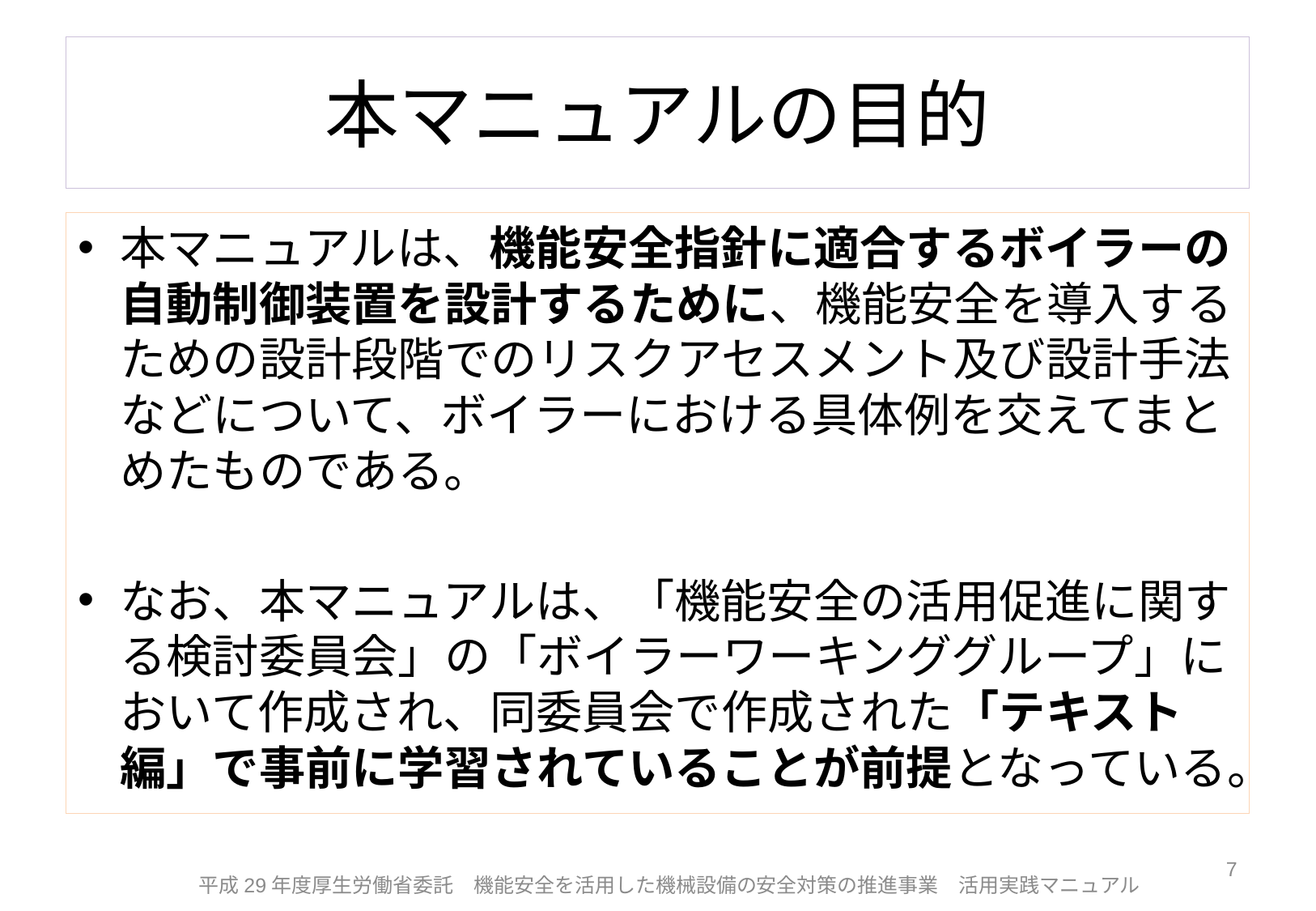

# 本マニュアルの目的
本マニュアルは、機能安全指針に適合するボイラーの自動制御装置を設計するために、機能安全を導入するための設計段階でのリスクアセスメント及び設計手法などについて、ボイラーにおける具体例を交えてまとめたものである。

なお、本マニュアルは、「機能安全の活用促進に関する検討委員会」の「ボイラーワーキンググループ」において作成され、同委員会で作成された「テキスト編」で事前に学習されていることが前提となっている。
7
平成29年度厚生労働省委託　機能安全を活用した機械設備の安全対策の推進事業　活用実践マニュアル